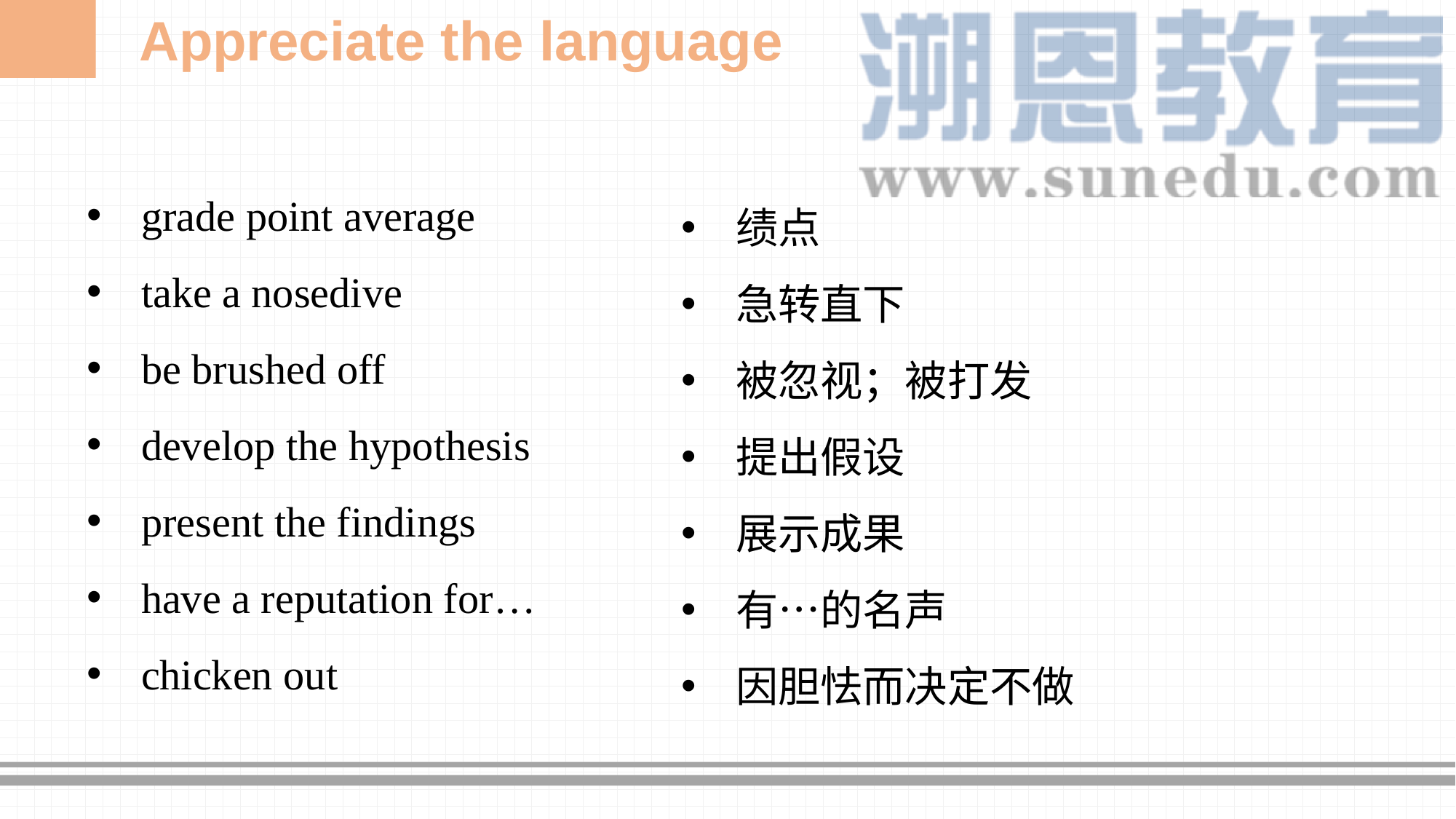

Appreciate the language
grade point average
take a nosedive
be brushed off
develop the hypothesis
present the findings
have a reputation for…
chicken out

绩点
急转直下
被忽视；被打发
提出假设
展示成果
有…的名声
因胆怯而决定不做